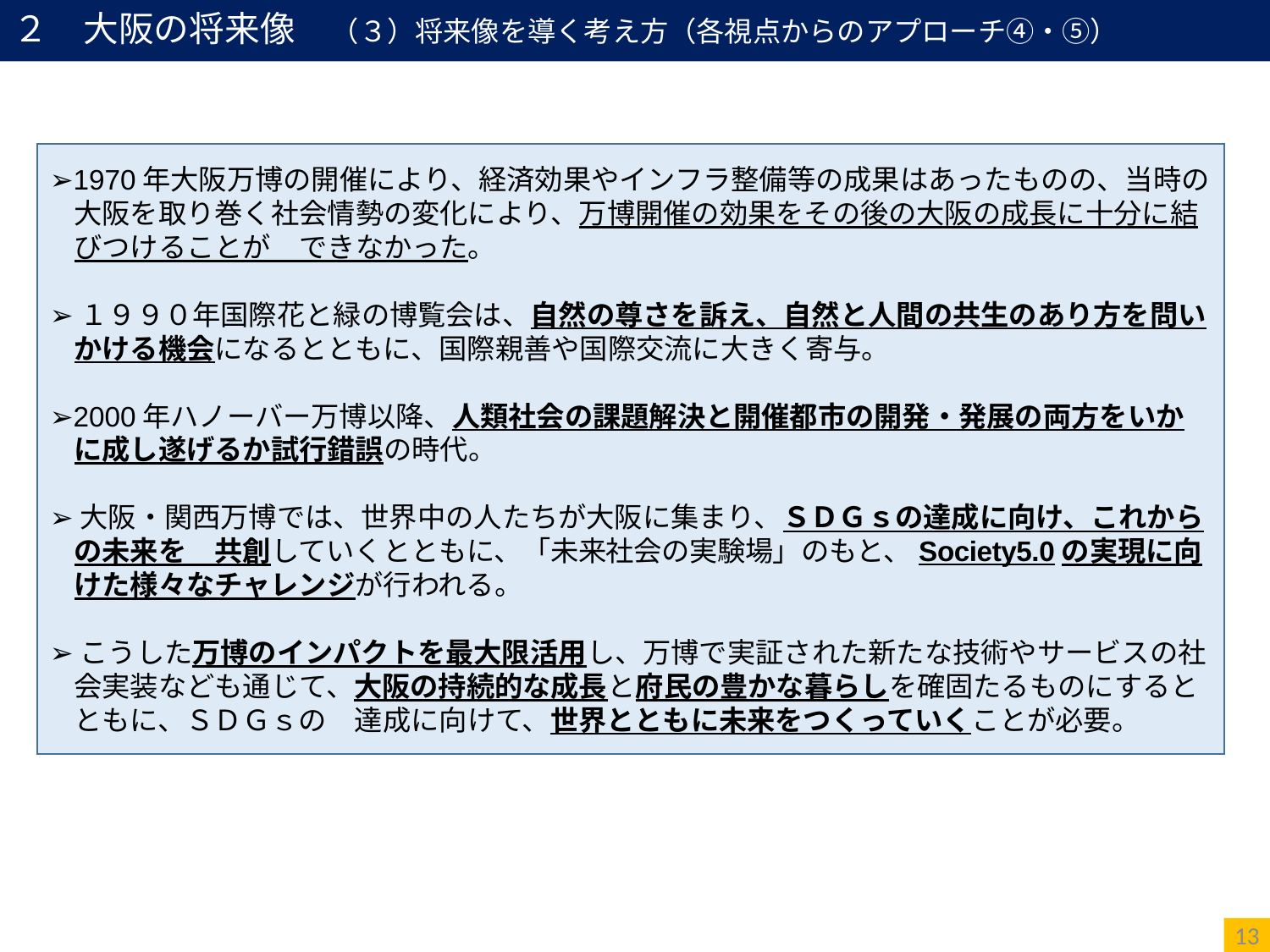

# ２　大阪の将来像　（３）将来像を導く考え方（各視点からのアプローチ④・⑤）
➢1970年大阪万博の開催により、経済効果やインフラ整備等の成果はあったものの、当時の大阪を取り巻く社会情勢の変化により、万博開催の効果をその後の大阪の成長に十分に結びつけることが　できなかった。

➢１９９０年国際花と緑の博覧会は、自然の尊さを訴え、自然と人間の共生のあり方を問いかける機会になるとともに、国際親善や国際交流に大きく寄与。

➢2000年ハノーバー万博以降、人類社会の課題解決と開催都市の開発・発展の両方をいかに成し遂げるか試行錯誤の時代。

➢大阪・関西万博では、世界中の人たちが大阪に集まり、ＳＤＧｓの達成に向け、これからの未来を　共創していくとともに、「未来社会の実験場」のもと、Society5.0の実現に向けた様々なチャレンジが行われる。

➢こうした万博のインパクトを最大限活用し、万博で実証された新たな技術やサービスの社会実装なども通じて、大阪の持続的な成長と府民の豊かな暮らしを確固たるものにするとともに、ＳＤＧｓの　達成に向けて、世界とともに未来をつくっていくことが必要。
13